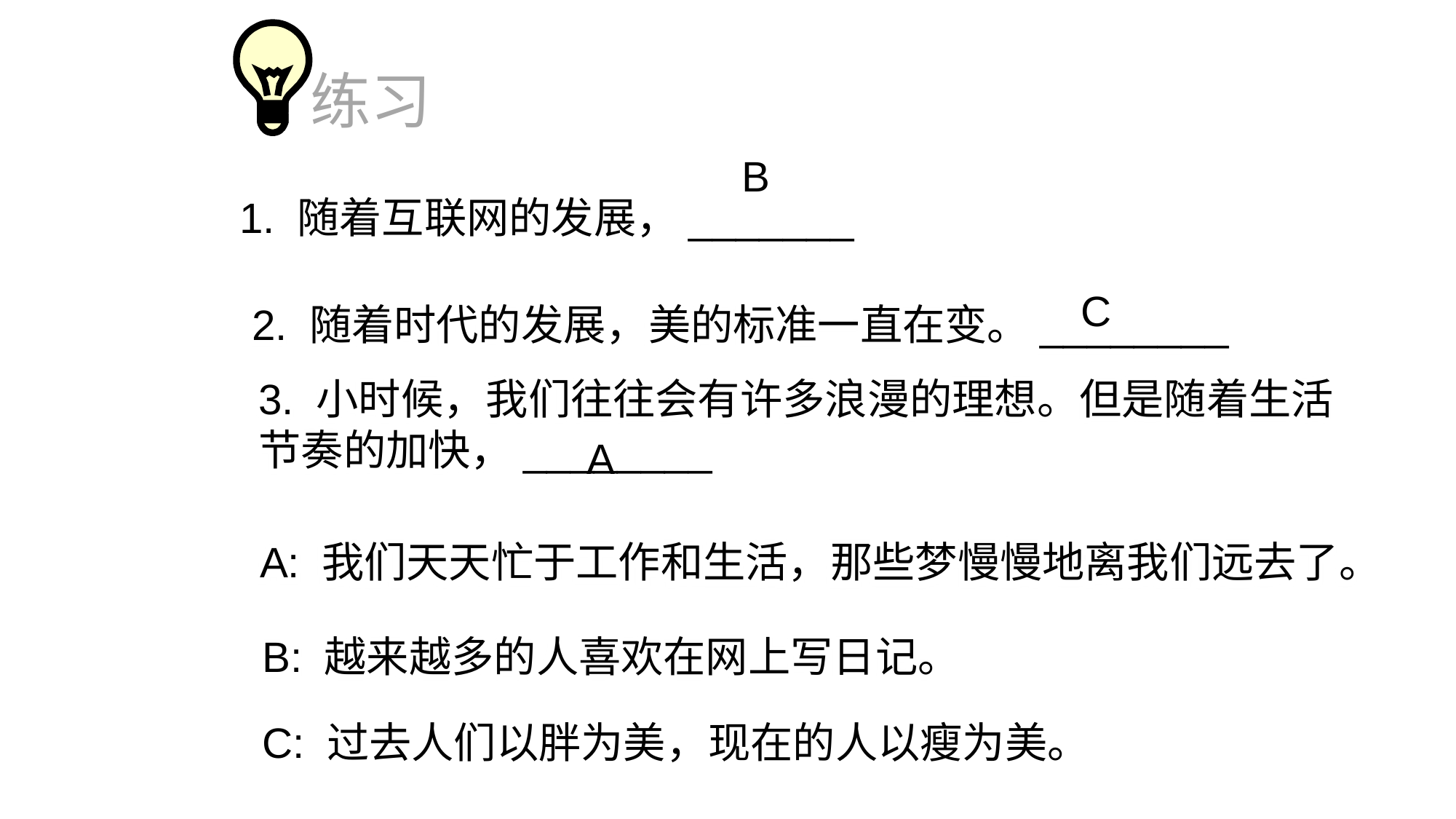

练习
B
1. 随着互联网的发展，_______
C
2. 随着时代的发展，美的标准一直在变。________
3. 小时候，我们往往会有许多浪漫的理想。但是随着生活节奏的加快，________
A
A: 我们天天忙于工作和生活，那些梦慢慢地离我们远去了。
B: 越来越多的人喜欢在网上写日记。
C: 过去人们以胖为美，现在的人以瘦为美。